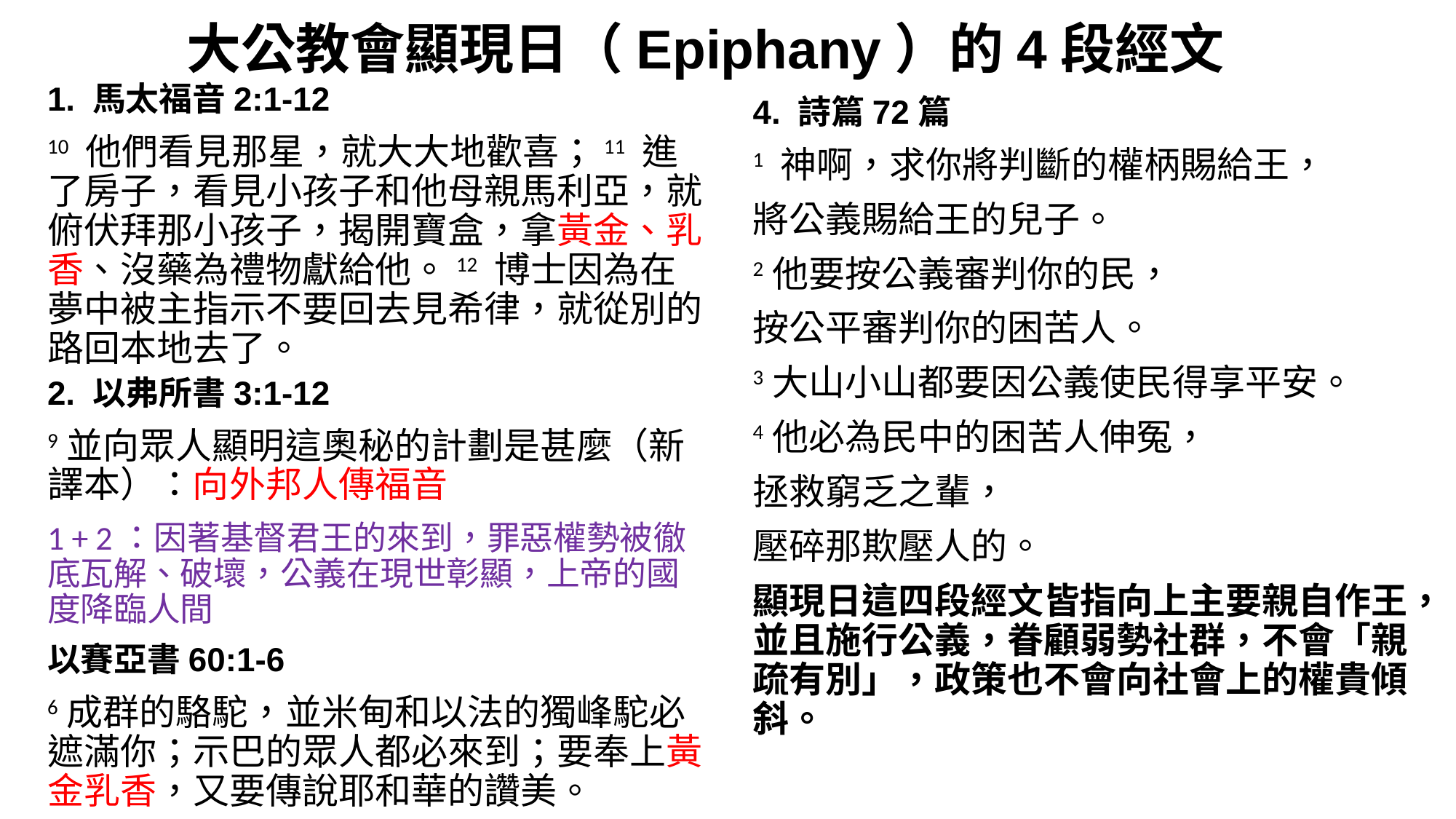

大公教會顯現日（Epiphany）的4段經文

1. 馬太福音2:1-12
10 他們看見那星，就大大地歡喜；11 進了房子，看見小孩子和他母親馬利亞，就俯伏拜那小孩子，揭開寶盒，拿黃金、乳香、沒藥為禮物獻給他。12 博士因為在夢中被主指示不要回去見希律，就從別的路回本地去了。
4. 詩篇72篇
1 神啊，求你將判斷的權柄賜給王，
將公義賜給王的兒子。
2他要按公義審判你的民，
按公平審判你的困苦人。
3大山小山都要因公義使民得享平安。
4他必為民中的困苦人伸冤，
拯救窮乏之輩，
壓碎那欺壓人的。
顯現日這四段經文皆指向上主要親自作王，並且施行公義，眷顧弱勢社群，不會「親疏有別」，政策也不會向社會上的權貴傾斜。
2. 以弗所書3:1-12
9並向眾人顯明這奧秘的計劃是甚麼（新譯本）：向外邦人傳福音
1 + 2：因著基督君王的來到，罪惡權勢被徹底瓦解、破壞，公義在現世彰顯，上帝的國度降臨人間
以賽亞書60:1-6
6成群的駱駝，並米甸和以法的獨峰駝必遮滿你；示巴的眾人都必來到；要奉上黃金乳香，又要傳說耶和華的讚美。